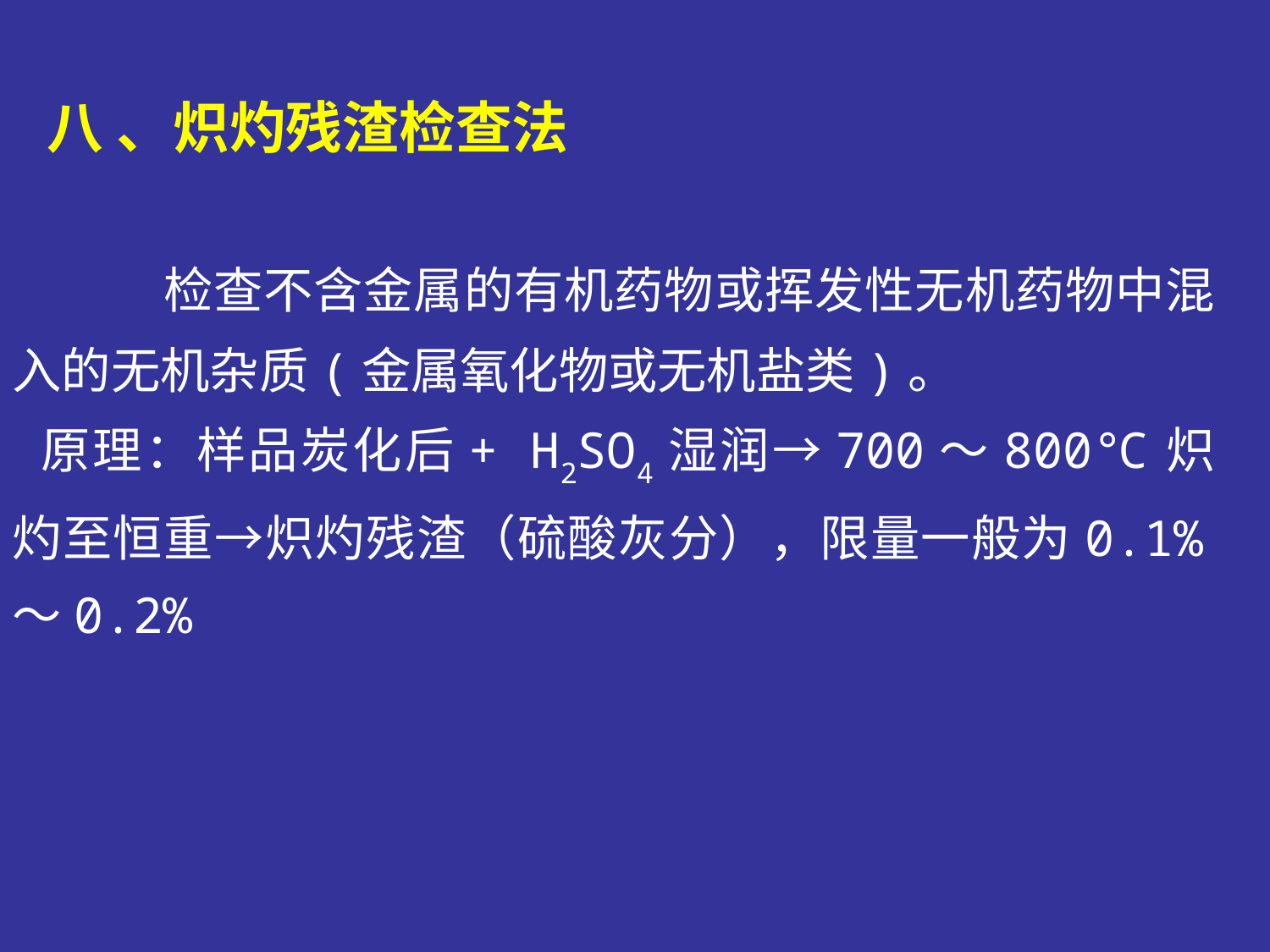

八 、炽灼残渣检查法
         检查不含金属的有机药物或挥发性无机药物中混入的无机杂质(金属氧化物或无机盐类)。
 原理：样品炭化后+ H2SO4湿润→700～800℃炽灼至恒重→炽灼残渣（硫酸灰分），限量一般为0.1%～0.2%